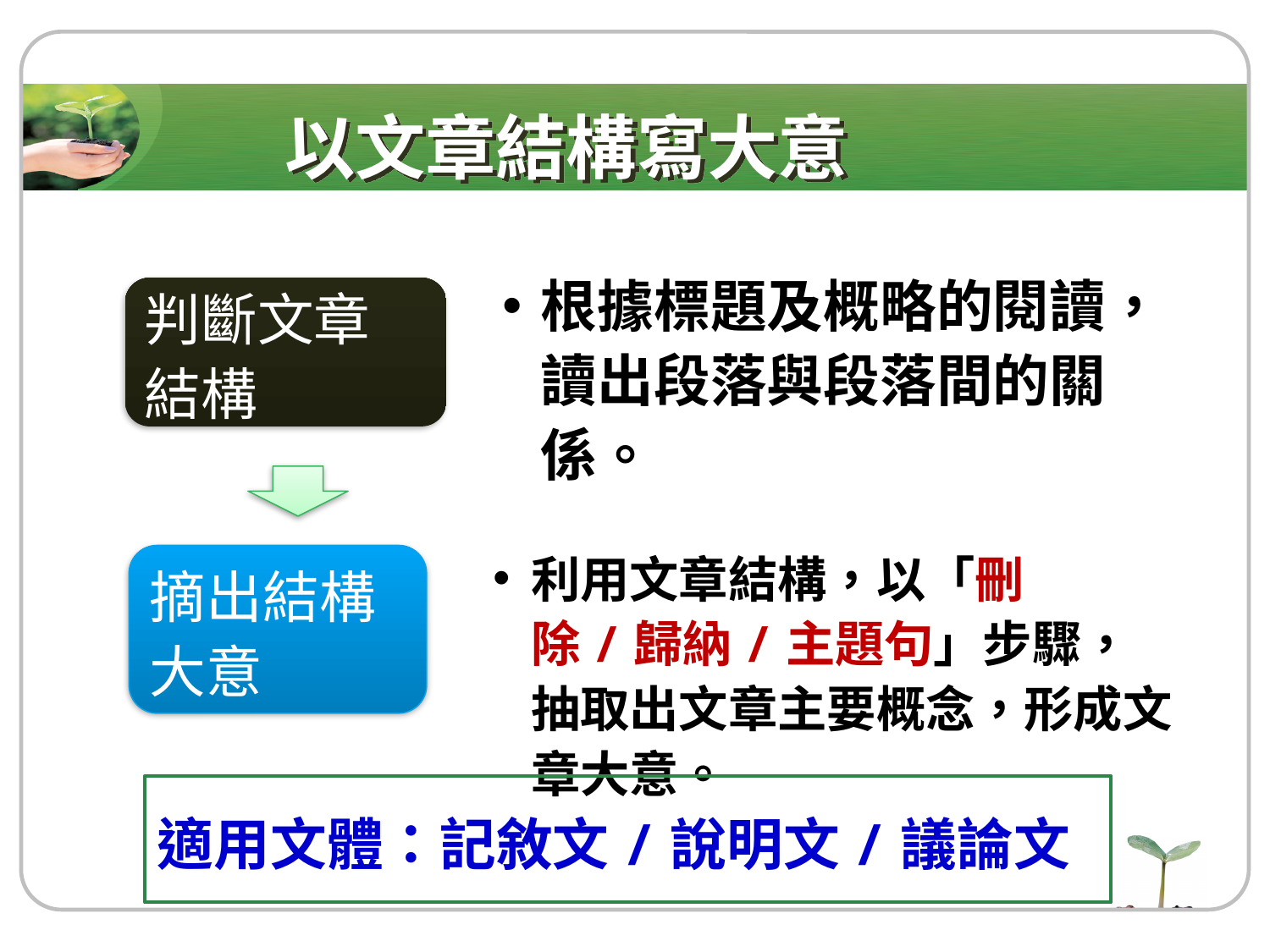

# 以文章結構寫大意
根據標題及概略的閱讀，讀出段落與段落間的關係。
判斷文章結構

利用文章結構，以「刪除/歸納/主題句」步驟，抽取出文章主要概念，形成文章大意。
摘出結構大意
適用文體：記敘文/說明文/議論文